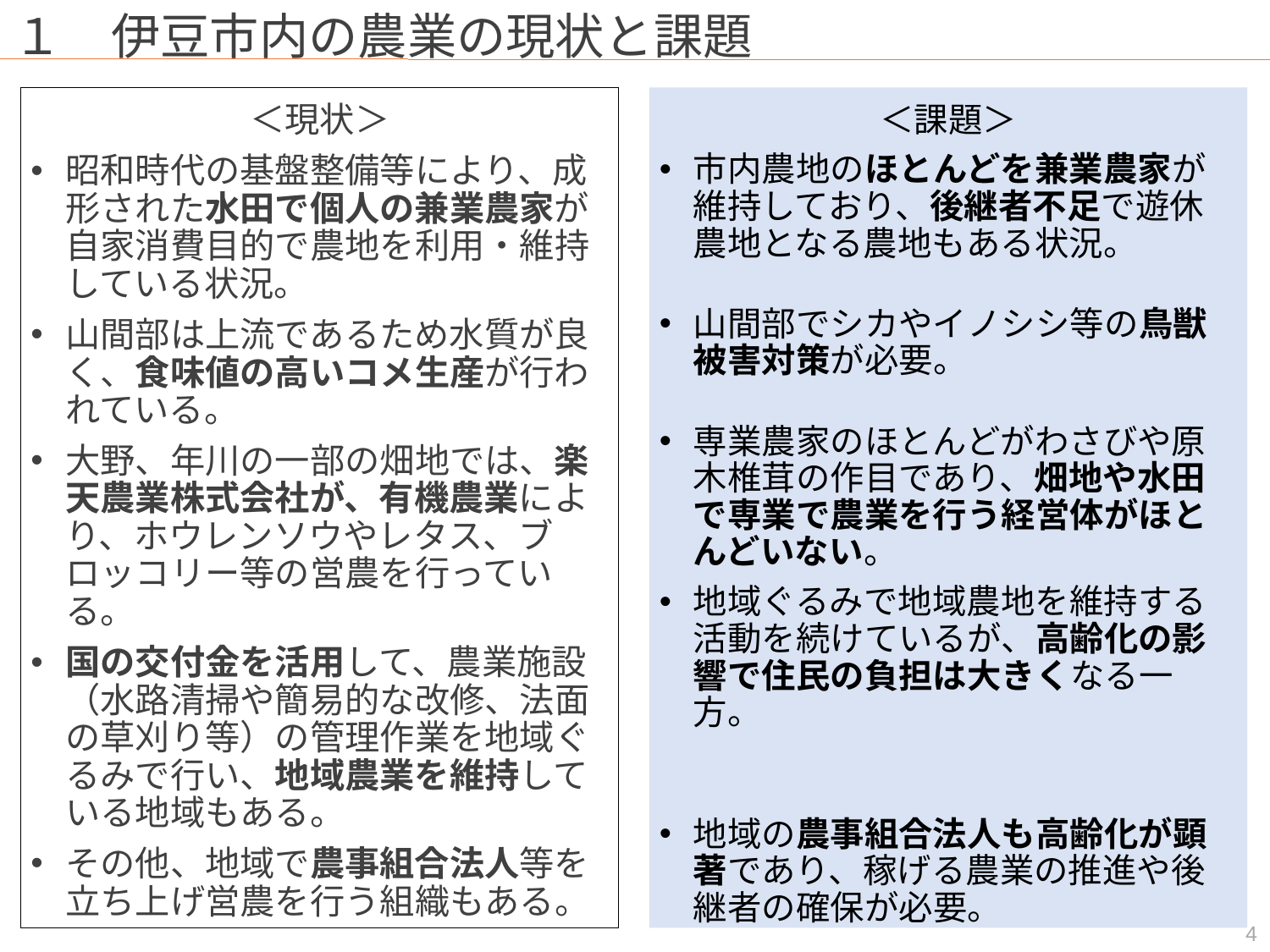

# １　伊豆市内の農業の現状と課題
＜現状＞
昭和時代の基盤整備等により、成形された水田で個人の兼業農家が自家消費目的で農地を利用・維持している状況。
山間部は上流であるため水質が良く、食味値の高いコメ生産が行われている。
大野、年川の一部の畑地では、楽天農業株式会社が、有機農業により、ホウレンソウやレタス、ブロッコリー等の営農を行っている。
国の交付金を活用して、農業施設（水路清掃や簡易的な改修、法面の草刈り等）の管理作業を地域ぐるみで行い、地域農業を維持している地域もある。
その他、地域で農事組合法人等を立ち上げ営農を行う組織もある。

＜課題＞
市内農地のほとんどを兼業農家が維持しており、後継者不足で遊休農地となる農地もある状況。
山間部でシカやイノシシ等の鳥獣被害対策が必要。
専業農家のほとんどがわさびや原木椎茸の作目であり、畑地や水田で専業で農業を行う経営体がほとんどいない。
地域ぐるみで地域農地を維持する活動を続けているが、高齢化の影響で住民の負担は大きくなる一方。
地域の農事組合法人も高齢化が顕著であり、稼げる農業の推進や後継者の確保が必要。

4